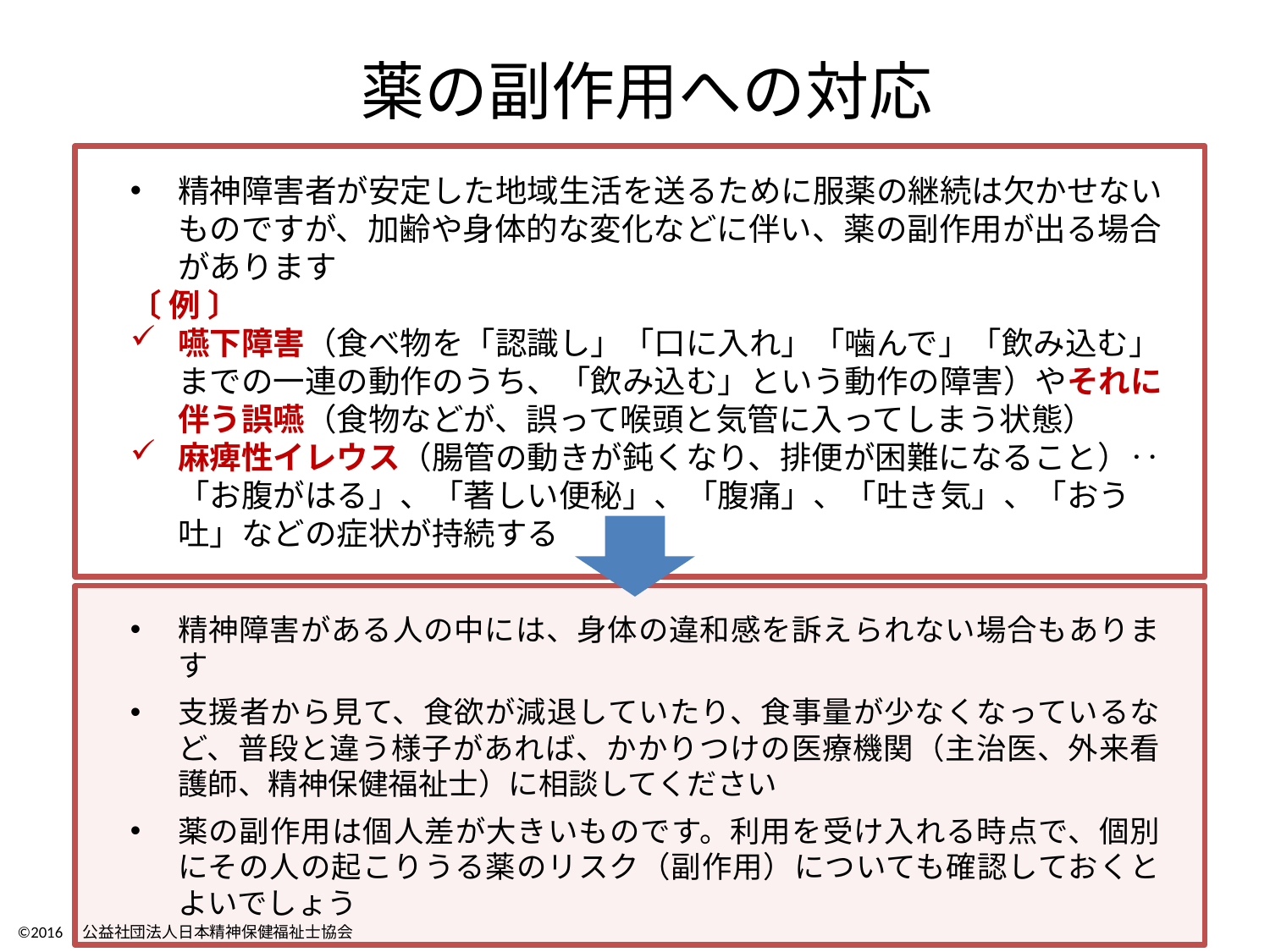

# 薬の副作用への対応
精神障害者が安定した地域生活を送るために服薬の継続は欠かせないものですが、加齢や身体的な変化などに伴い、薬の副作用が出る場合があります
〔 例 〕
嚥下障害（食べ物を「認識し」「口に入れ」「噛んで」「飲み込む」までの一連の動作のうち、「飲み込む」という動作の障害）やそれに伴う誤嚥（食物などが、誤って喉頭と気管に入ってしまう状態）
麻痺性イレウス（腸管の動きが鈍くなり、排便が困難になること）‥「お腹がはる」、「著しい便秘」、「腹痛」、「吐き気」、「おう吐」などの症状が持続する

精神障害がある人の中には、身体の違和感を訴えられない場合もあります
支援者から見て、食欲が減退していたり、食事量が少なくなっているなど、普段と違う様子があれば、かかりつけの医療機関（主治医、外来看護師、精神保健福祉士）に相談してください
薬の副作用は個人差が大きいものです。利用を受け入れる時点で、個別にその人の起こりうる薬のリスク（副作用）についても確認しておくとよいでしょう
32
©2016　公益社団法人日本精神保健福祉士協会